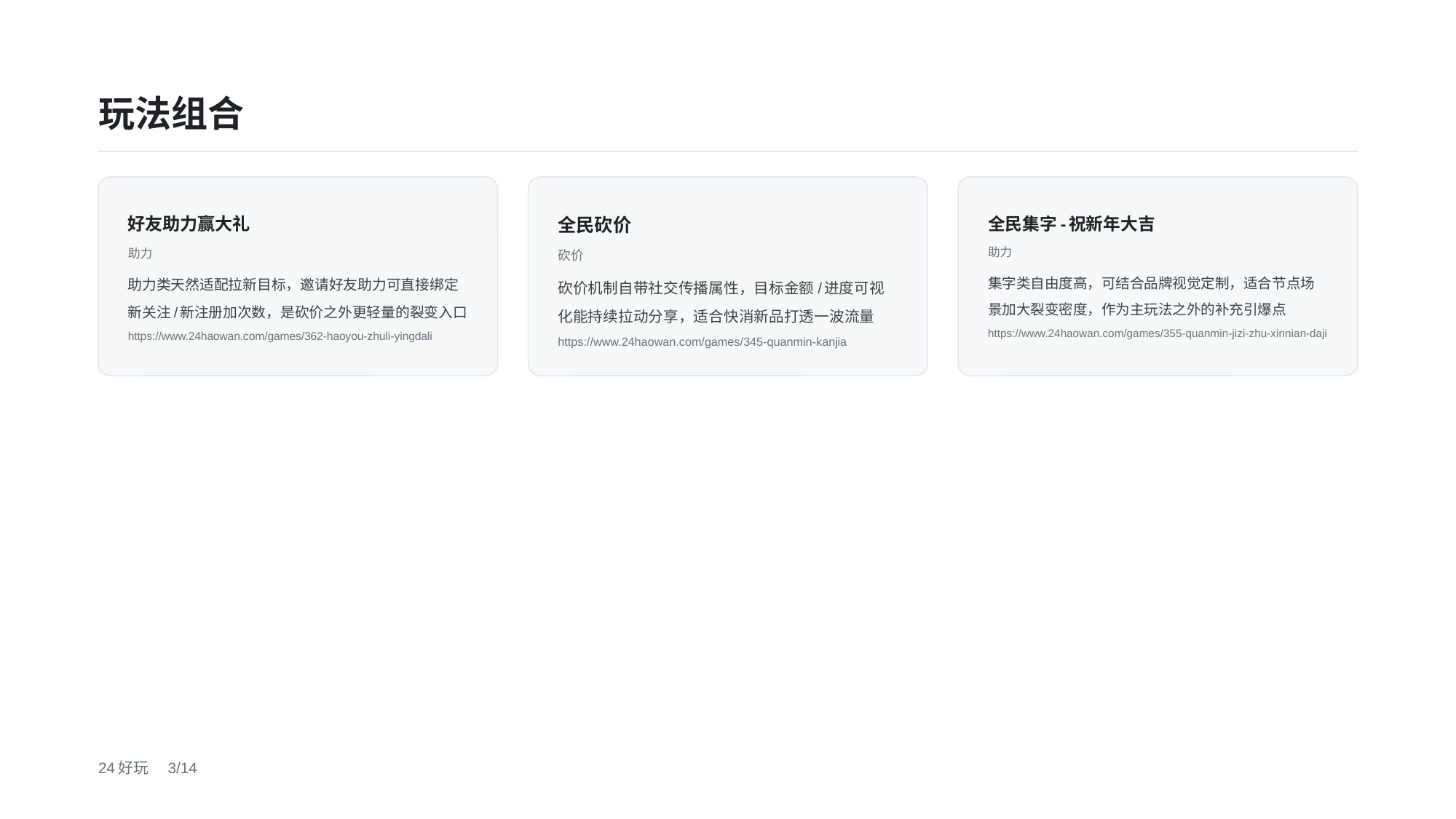

玩法组合

好友助力赢大礼
助力
助力类天然适配拉新目标，邀请好友助力可直接绑定新关注/新注册加次数，是砍价之外更轻量的裂变入口
https://www.24haowan.com/games/362-haoyou-zhuli-yingdali
全民砍价
砍价
砍价机制自带社交传播属性，目标金额/进度可视化能持续拉动分享，适合快消新品打透一波流量
https://www.24haowan.com/games/345-quanmin-kanjia
全民集字-祝新年大吉
助力
集字类自由度高，可结合品牌视觉定制，适合节点场景加大裂变密度，作为主玩法之外的补充引爆点
https://www.24haowan.com/games/355-quanmin-jizi-zhu-xinnian-daji
24好玩　3/14